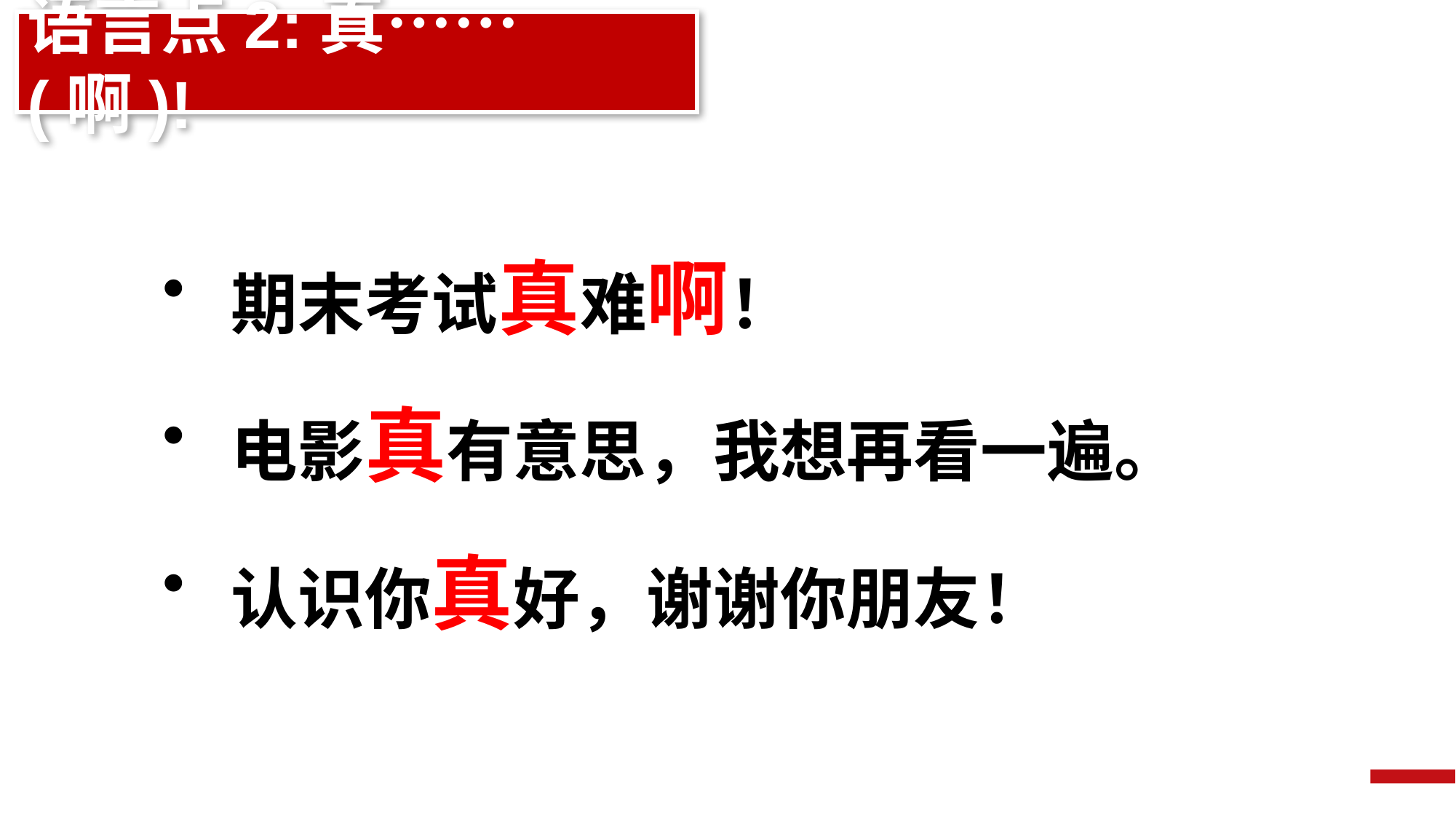

语言点2:真……(啊)!
期末考试真难啊！
电影真有意思，我想再看一遍。
认识你真好，谢谢你朋友！